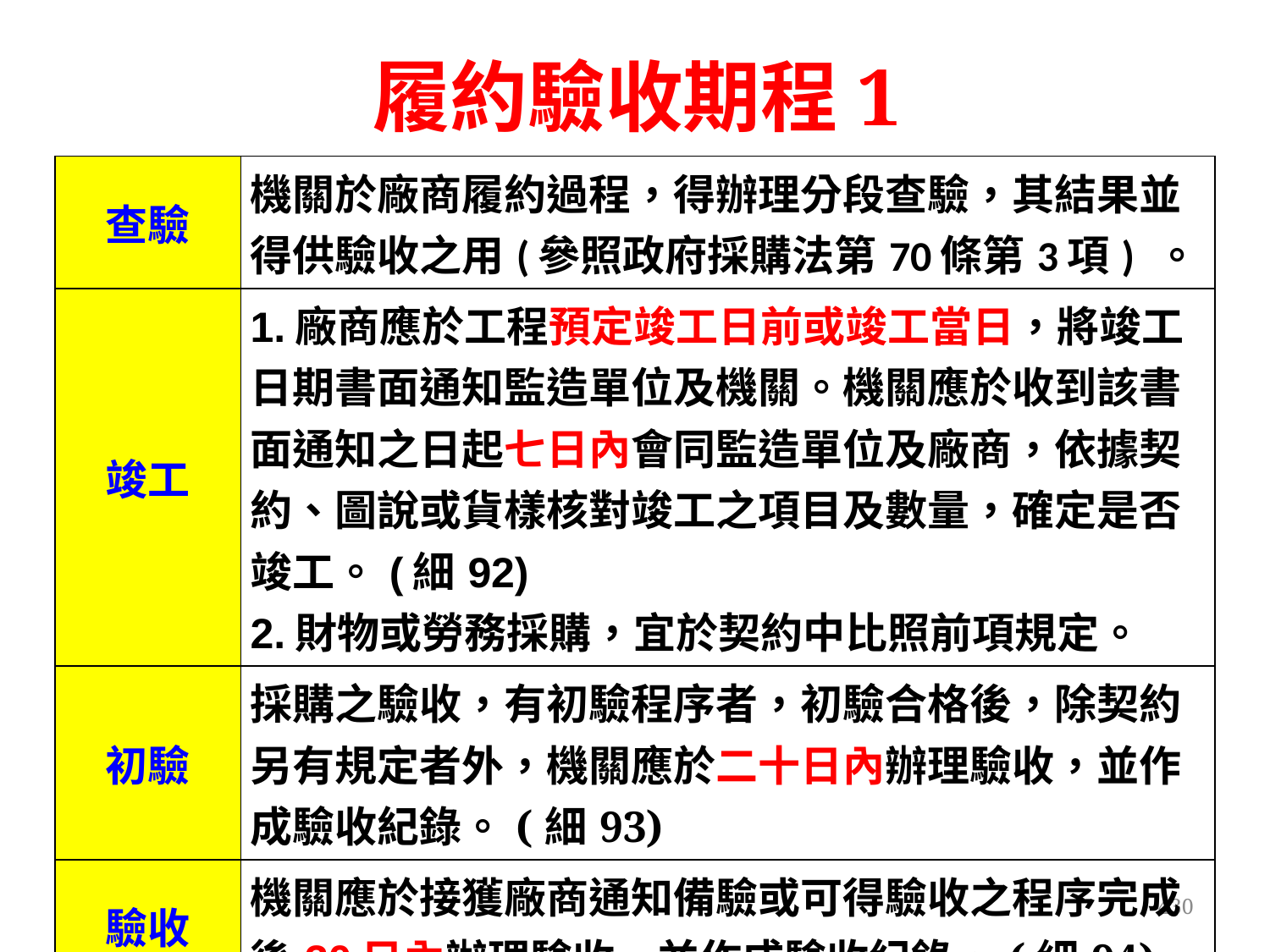

履約驗收期程1
| 查驗 | 機關於廠商履約過程，得辦理分段查驗，其結果並得供驗收之用(參照政府採購法第70條第3項) 。 |
| --- | --- |
| 竣工 | 1.廠商應於工程預定竣工日前或竣工當日，將竣工日期書面通知監造單位及機關。機關應於收到該書面通知之日起七日內會同監造單位及廠商，依據契約、圖說或貨樣核對竣工之項目及數量，確定是否竣工。(細92) 2.財物或勞務採購，宜於契約中比照前項規定。 |
| 初驗 | 採購之驗收，有初驗程序者，初驗合格後，除契約另有規定者外，機關應於二十日內辦理驗收，並作成驗收紀錄。(細93) |
| 驗收 | 機關應於接獲廠商通知備驗或可得驗收之程序完成後30日內辦理驗收，並作成驗收紀錄。(細94) |
430